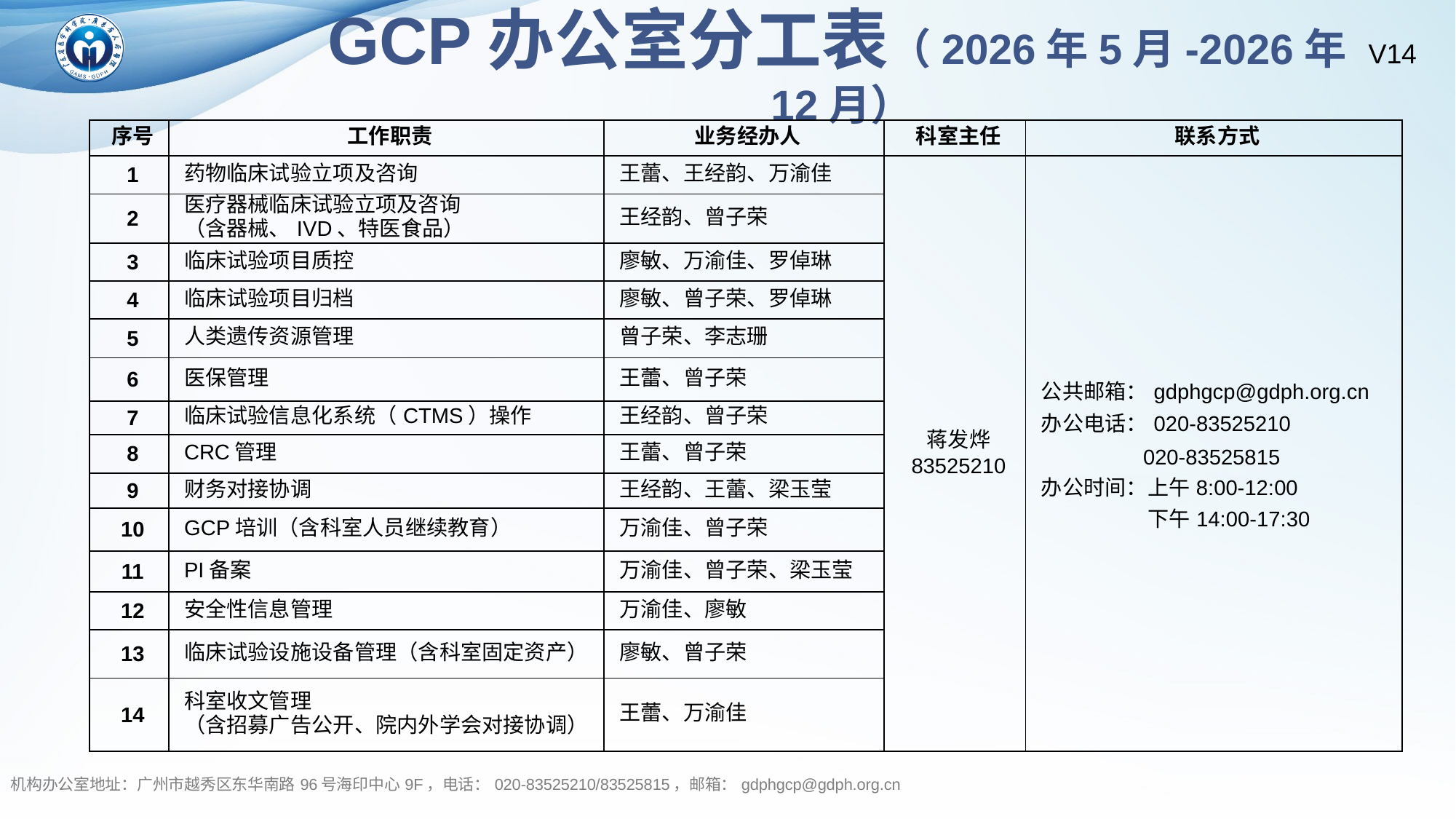

GCP办公室分工表（2026年5月-2026年12月）
| 序号 | 工作职责 | 业务经办人 | 科室主任 | 联系方式 |
| --- | --- | --- | --- | --- |
| 1 | 药物临床试验立项及咨询 | 王蕾、王经韵、万渝佳 | 蒋发烨 83525210 | 公共邮箱：gdphgcp@gdph.org.cn 办公电话：020-83525210 020-83525815 办公时间：上午8:00-12:00 下午14:00-17:30 |
| 2 | 医疗器械临床试验立项及咨询 （含器械、IVD、特医食品） | 王经韵、曾子荣 |  |  |
| 3 | 临床试验项目质控 | 廖敏、万渝佳、罗倬琳 |  |  |
| 4 | 临床试验项目归档 | 廖敏、曾子荣、罗倬琳 |  |  |
| 5 | 人类遗传资源管理 | 曾子荣、李志珊 |  |  |
| 6 | 医保管理 | 王蕾、曾子荣 |  |  |
| 7 | 临床试验信息化系统（CTMS）操作 | 王经韵、曾子荣 |  |  |
| 8 | CRC管理 | 王蕾、曾子荣 |  |  |
| 9 | 财务对接协调 | 王经韵、王蕾、梁玉莹 |  |  |
| 10 | GCP培训（含科室人员继续教育） | 万渝佳、曾子荣 |  |  |
| 11 | PI备案 | 万渝佳、曾子荣、梁玉莹 |  |  |
| 12 | 安全性信息管理 | 万渝佳、廖敏 |  |  |
| 13 | 临床试验设施设备管理（含科室固定资产） | 廖敏、曾子荣 |  |  |
| 14 | 科室收文管理 （含招募广告公开、院内外学会对接协调） | 王蕾、万渝佳 |  |  |
机构办公室地址：广州市越秀区东华南路96号海印中心9F，电话：020-83525210/83525815，邮箱：gdphgcp@gdph.org.cn
6